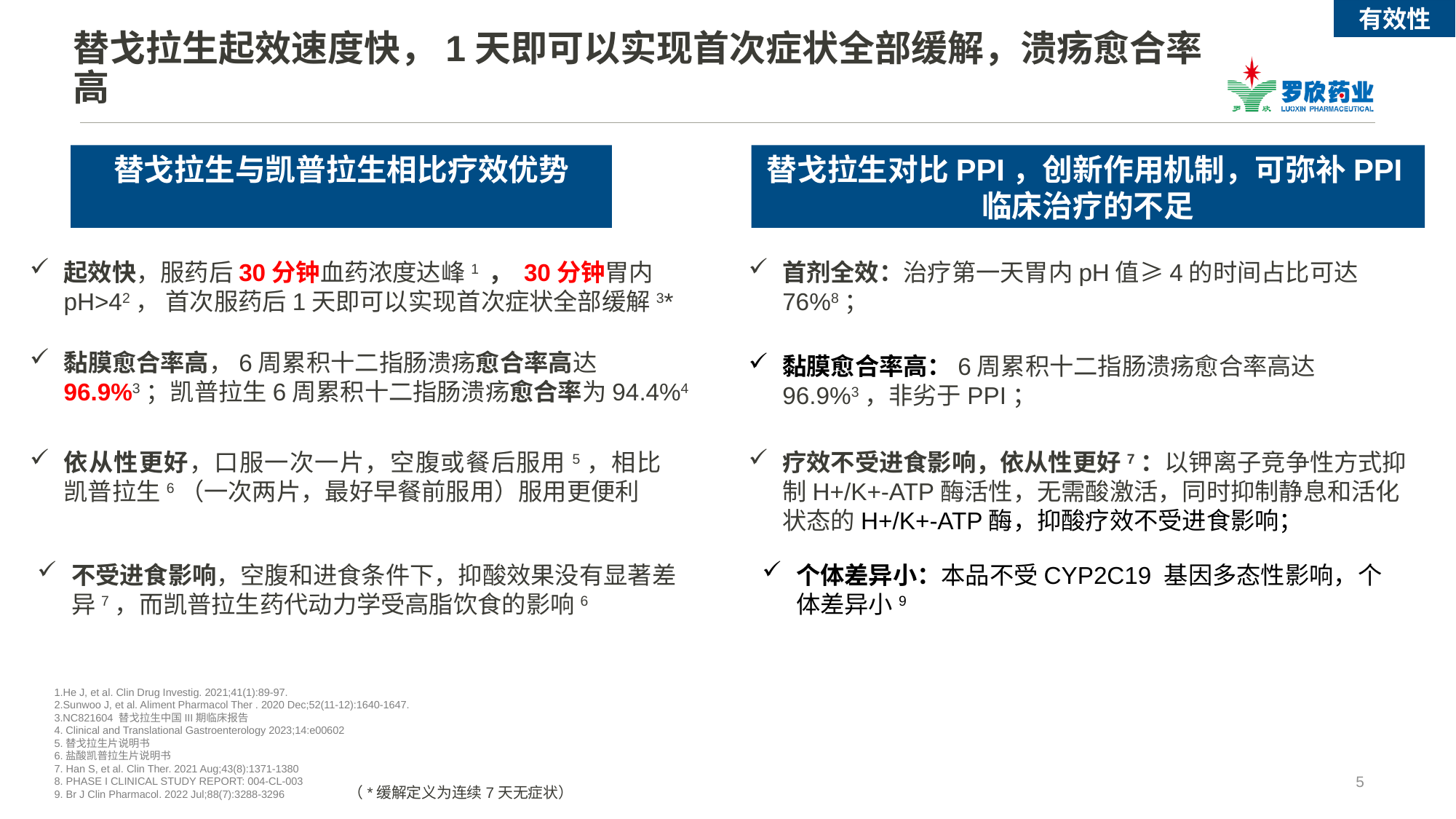

# 替戈拉生起效速度快，1天即可以实现首次症状全部缓解，溃疡愈合率高
有效性
替戈拉生与凯普拉生相比疗效优势
替戈拉生对比PPI，创新作用机制，可弥补PPI临床治疗的不足
起效快，服药后30分钟血药浓度达峰1 ， 30分钟胃内pH>42， 首次服药后1天即可以实现首次症状全部缓解3*
首剂全效：治疗第一天胃内pH值≥4的时间占比可达76%8；
黏膜愈合率高，6周累积十二指肠溃疡愈合率高达96.9%3；凯普拉生6周累积十二指肠溃疡愈合率为94.4%4
黏膜愈合率高：6周累积十二指肠溃疡愈合率高达96.9%3，非劣于PPI；

依从性更好，口服一次一片，空腹或餐后服用5，相比凯普拉生6（一次两片，最好早餐前服用）服用更便利
疗效不受进食影响，依从性更好7：以钾离子竞争性方式抑制H+/K+-ATP酶活性，无需酸激活，同时抑制静息和活化状态的H+/K+-ATP酶，抑酸疗效不受进食影响；

不受进食影响，空腹和进食条件下，抑酸效果没有显著差异7，而凯普拉生药代动力学受高脂饮食的影响6
个体差异小：本品不受CYP2C19 基因多态性影响，个体差异小9
1.He J, et al. Clin Drug Investig. 2021;41(1):89-97.
2.Sunwoo J, et al. Aliment Pharmacol Ther . 2020 Dec;52(11-12):1640-1647.
3.NC821604 替戈拉生中国III期临床报告
4. Clinical and Translational Gastroenterology 2023;14:e00602
5.替戈拉生片说明书
6.盐酸凯普拉生片说明书
7. Han S, et al. Clin Ther. 2021 Aug;43(8):1371-1380
8. PHASE I CLINICAL STUDY REPORT: 004-CL-003
9. Br J Clin Pharmacol. 2022 Jul;88(7):3288-3296
5
（*缓解定义为连续7天无症状）